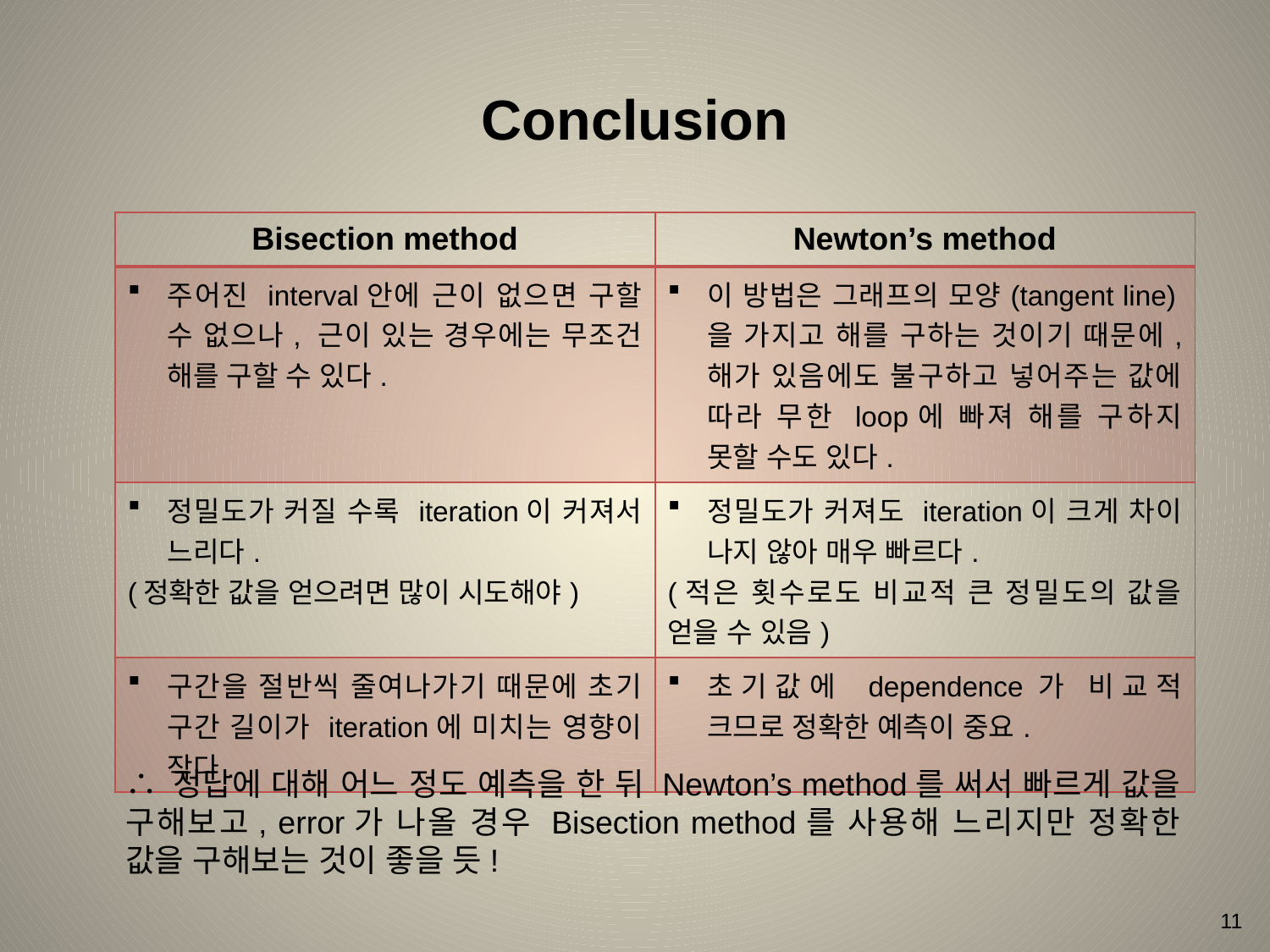

# Conclusion
| Bisection method | Newton’s method |
| --- | --- |
| 주어진 interval안에 근이 없으면 구할 수 없으나, 근이 있는 경우에는 무조건 해를 구할 수 있다. | 이 방법은 그래프의 모양(tangent line)을 가지고 해를 구하는 것이기 때문에, 해가 있음에도 불구하고 넣어주는 값에 따라 무한 loop에 빠져 해를 구하지 못할 수도 있다. |
| 정밀도가 커질 수록 iteration이 커져서 느리다. (정확한 값을 얻으려면 많이 시도해야) | 정밀도가 커져도 iteration이 크게 차이 나지 않아 매우 빠르다. (적은 횟수로도 비교적 큰 정밀도의 값을 얻을 수 있음) |
| 구간을 절반씩 줄여나가기 때문에 초기 구간 길이가 iteration에 미치는 영향이 작다. | 초기값에 dependence가 비교적 크므로 정확한 예측이 중요. |
∴ 정답에 대해 어느 정도 예측을 한 뒤 Newton’s method를 써서 빠르게 값을 구해보고, error가 나올 경우 Bisection method를 사용해 느리지만 정확한 값을 구해보는 것이 좋을 듯!
11